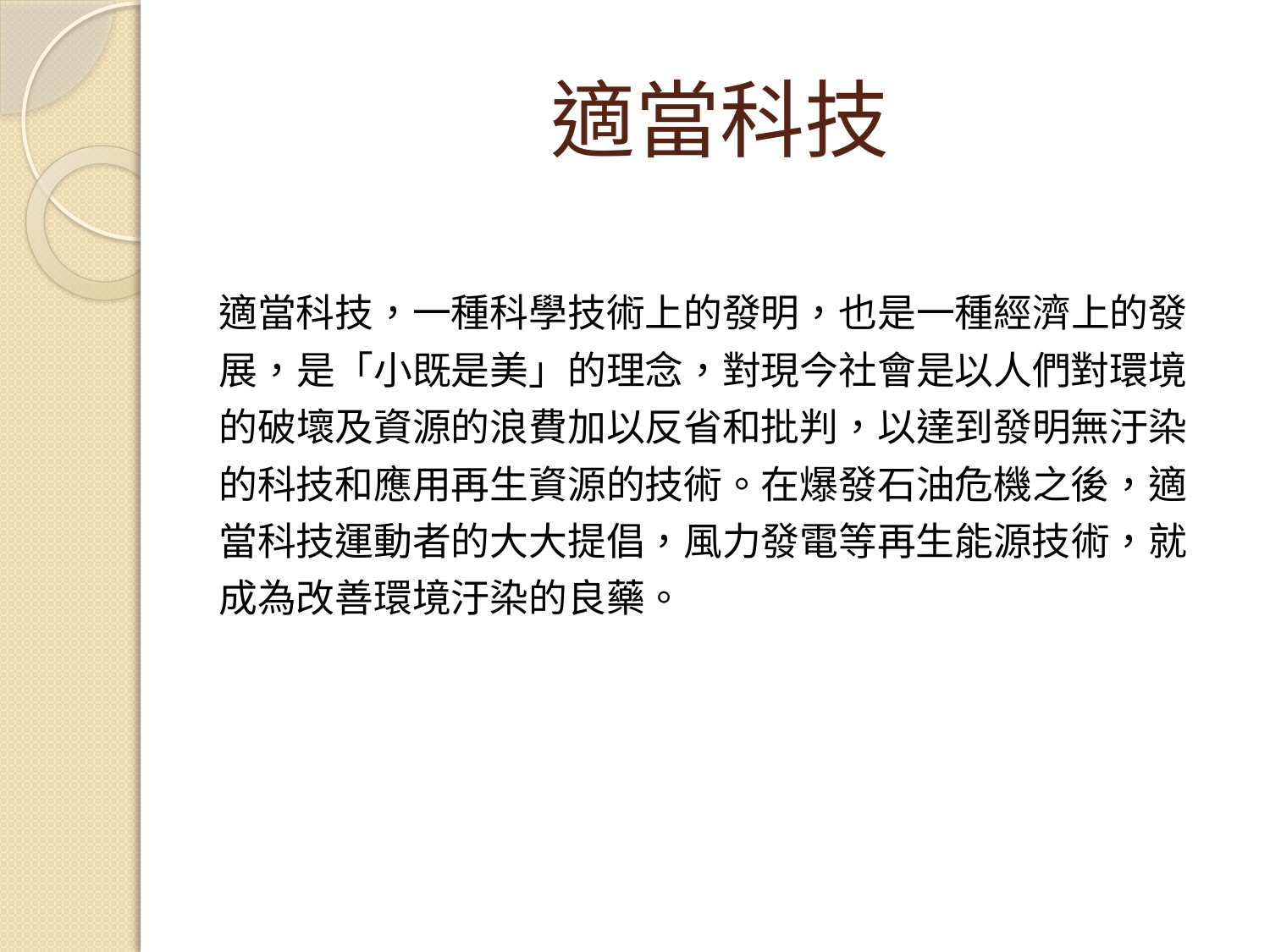

# 適當科技
適當科技，一種科學技術上的發明，也是一種經濟上的發
展，是「小既是美」的理念，對現今社會是以人們對環境
的破壞及資源的浪費加以反省和批判，以達到發明無汙染
的科技和應用再生資源的技術。在爆發石油危機之後，適
當科技運動者的大大提倡，風力發電等再生能源技術，就
成為改善環境汙染的良藥。